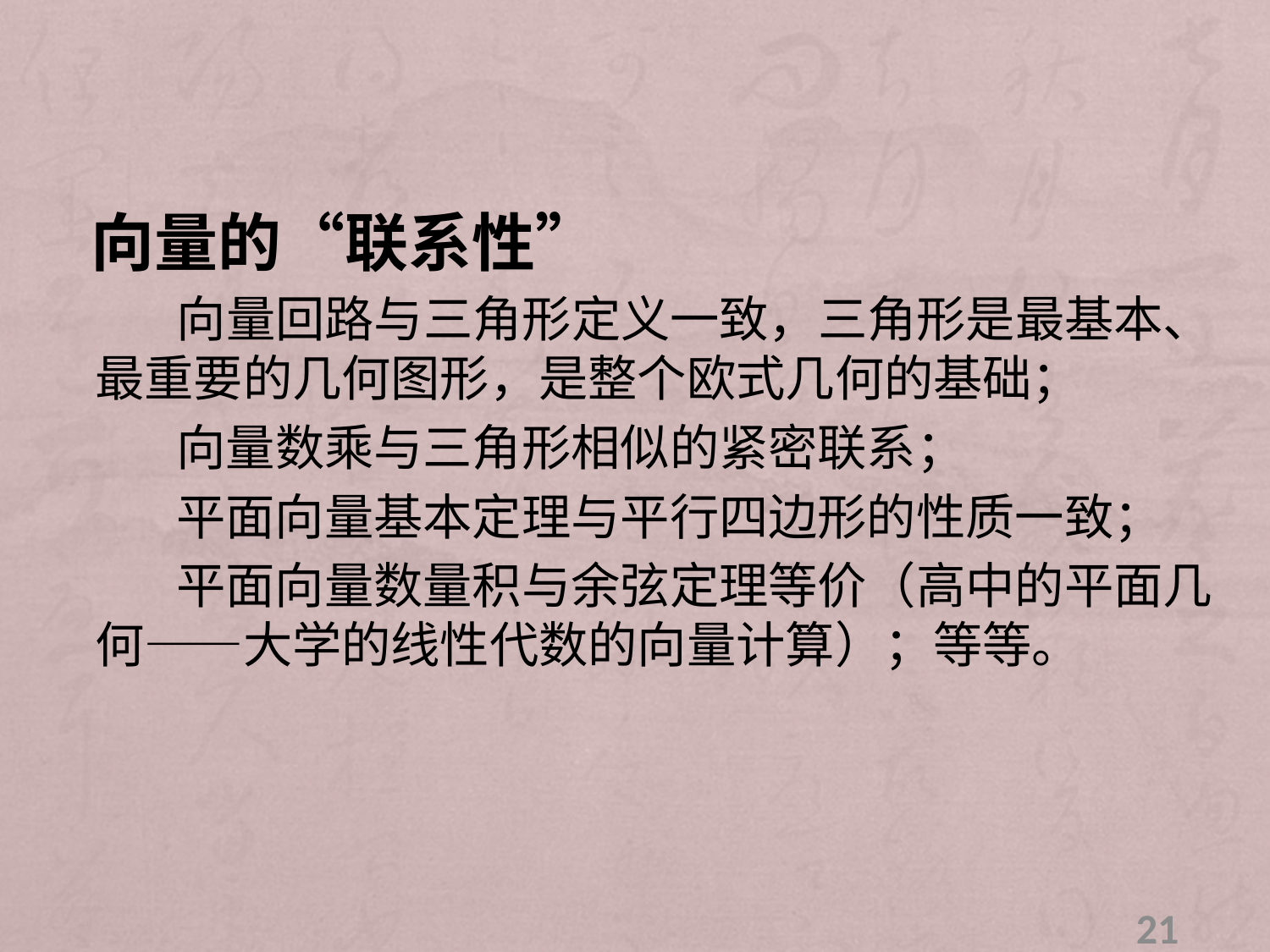

向量的“联系性”
  向量回路与三角形定义一致，三角形是最基本、最重要的几何图形，是整个欧式几何的基础；
  向量数乘与三角形相似的紧密联系；
  平面向量基本定理与平行四边形的性质一致；
  平面向量数量积与余弦定理等价（高中的平面几何——大学的线性代数的向量计算）；等等。

21